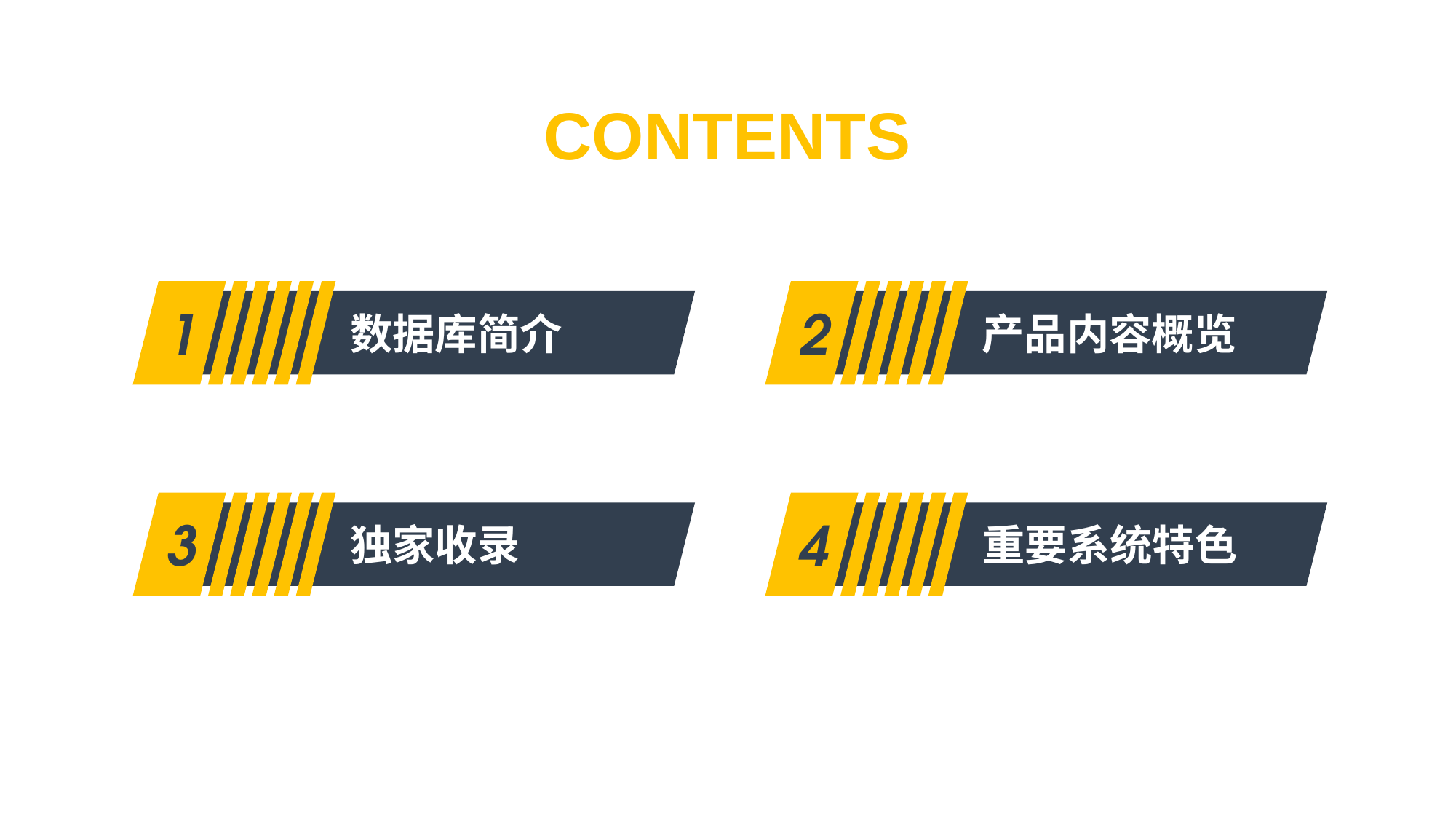

CONTENTS

1
数据库简介

2
产品内容概览

3
独家收录

4
重要系统特色